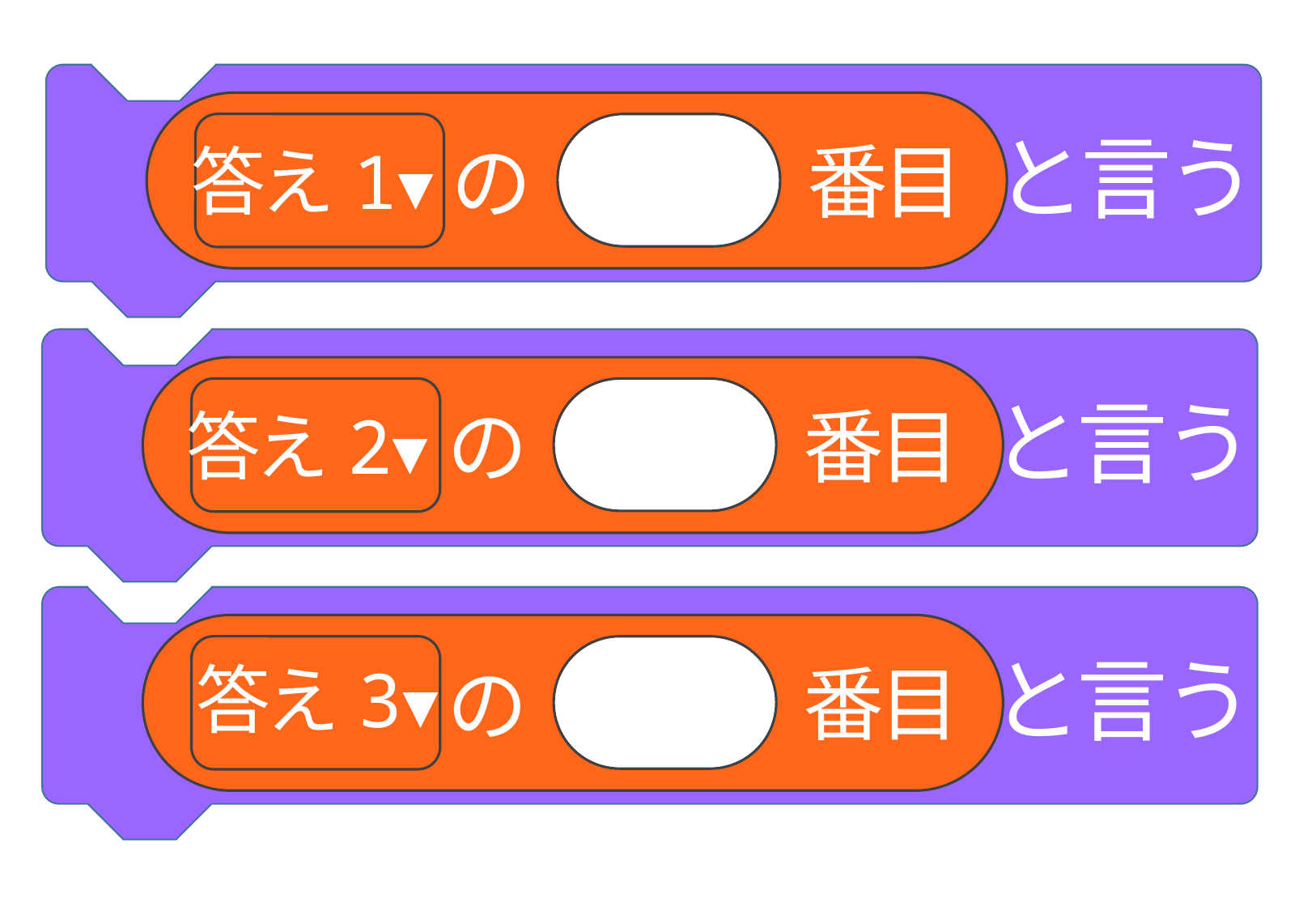

番目
の
答え1▼
と言う

番目
の
答え2▼
と言う

番目
答え3▼
の
と言う